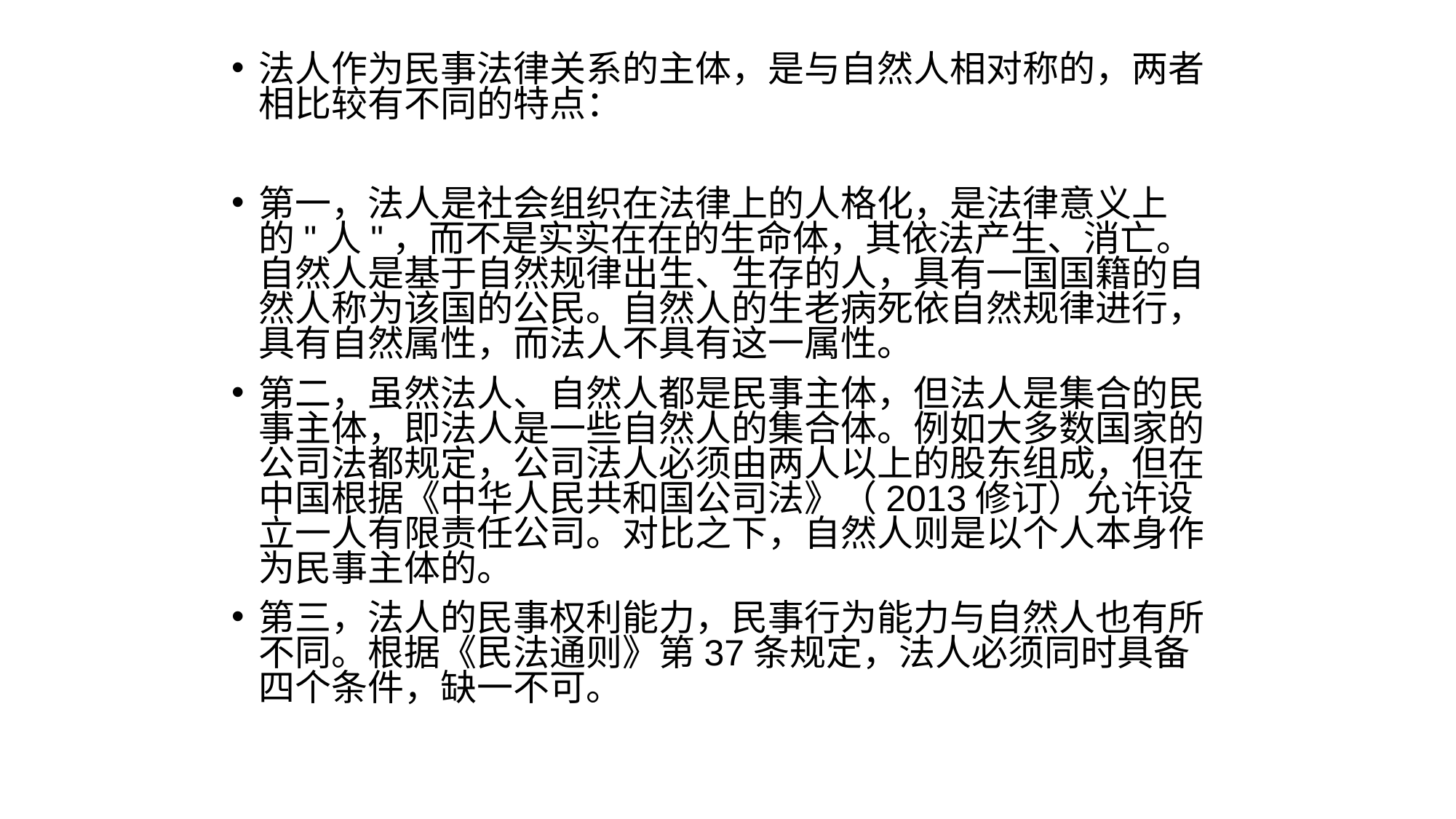

法人作为民事法律关系的主体，是与自然人相对称的，两者相比较有不同的特点：

第一，法人是社会组织在法律上的人格化，是法律意义上的"人"，而不是实实在在的生命体，其依法产生、消亡。自然人是基于自然规律出生、生存的人，具有一国国籍的自然人称为该国的公民。自然人的生老病死依自然规律进行，具有自然属性，而法人不具有这一属性。
第二，虽然法人、自然人都是民事主体，但法人是集合的民事主体，即法人是一些自然人的集合体。例如大多数国家的公司法都规定，公司法人必须由两人以上的股东组成，但在中国根据《中华人民共和国公司法》（2013修订）允许设立一人有限责任公司。对比之下，自然人则是以个人本身作为民事主体的。
第三，法人的民事权利能力，民事行为能力与自然人也有所不同。根据《民法通则》第37条规定，法人必须同时具备四个条件，缺一不可。